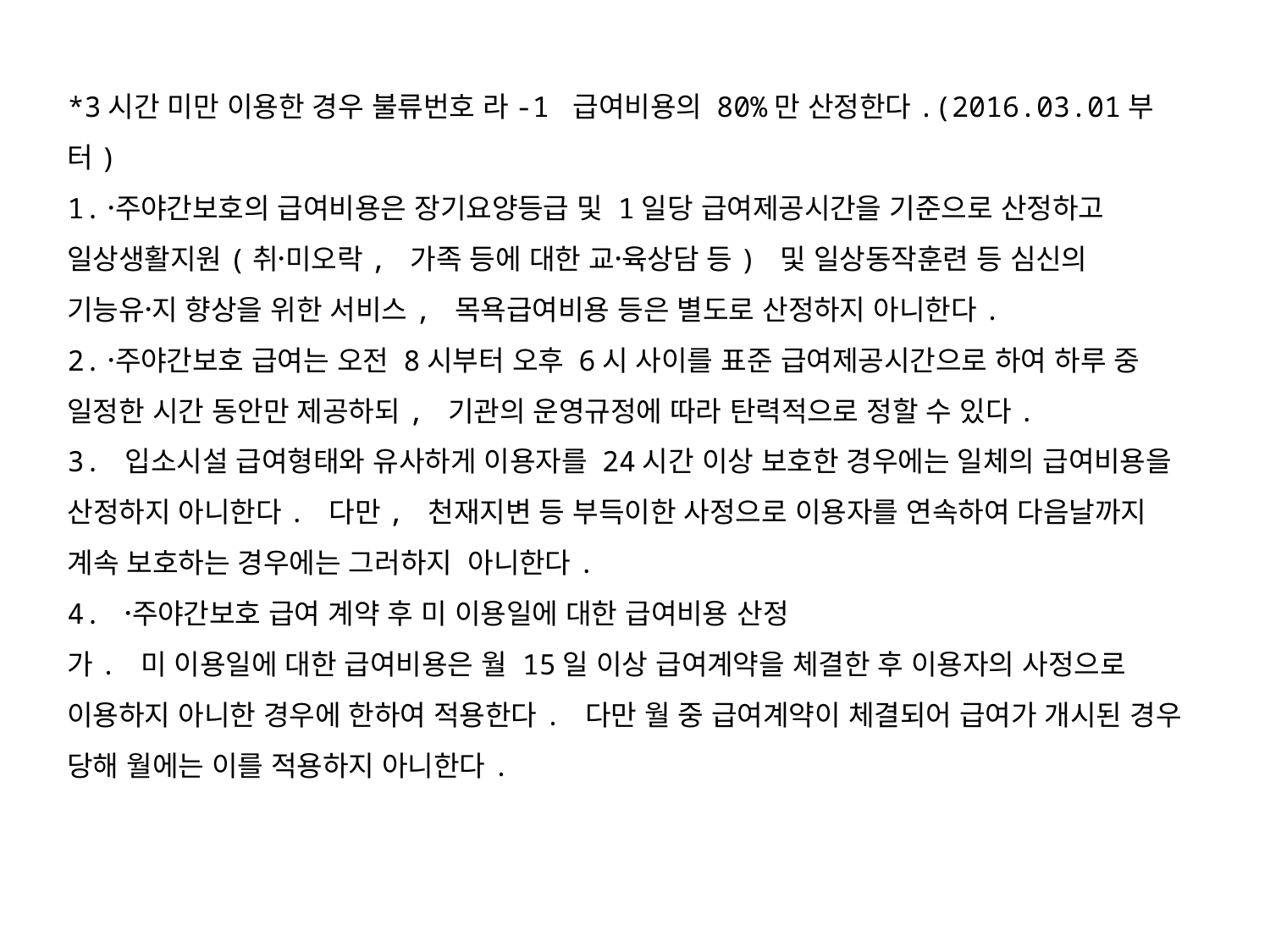

*3시간 미만 이용한 경우 불류번호 라-1 급여비용의 80%만 산정한다.(2016.03.01부터)
1.주〮야간보호의 급여비용은 장기요양등급 및 1일당 급여제공시간을 기준으로 산정하고 일상생활지원(취미〮오락, 가족 등에 대한 교육〮상담 등) 및 일상동작훈련 등 심신의 기능유지〮 향상을 위한 서비스, 목욕급여비용 등은 별도로 산정하지 아니한다.
2.주〮야간보호 급여는 오전 8시부터 오후 6시 사이를 표준 급여제공시간으로 하여 하루 중 일정한 시간 동안만 제공하되, 기관의 운영규정에 따라 탄력적으로 정할 수 있다.
3. 입소시설 급여형태와 유사하게 이용자를 24시간 이상 보호한 경우에는 일체의 급여비용을 산정하지 아니한다. 다만, 천재지변 등 부득이한 사정으로 이용자를 연속하여 다음날까지 계속 보호하는 경우에는 그러하지  아니한다.
4. 주〮야간보호 급여 계약 후 미 이용일에 대한 급여비용 산정
가. 미 이용일에 대한 급여비용은 월 15일 이상 급여계약을 체결한 후 이용자의 사정으로 이용하지 아니한 경우에 한하여 적용한다. 다만 월 중 급여계약이 체결되어 급여가 개시된 경우 당해 월에는 이를 적용하지 아니한다.